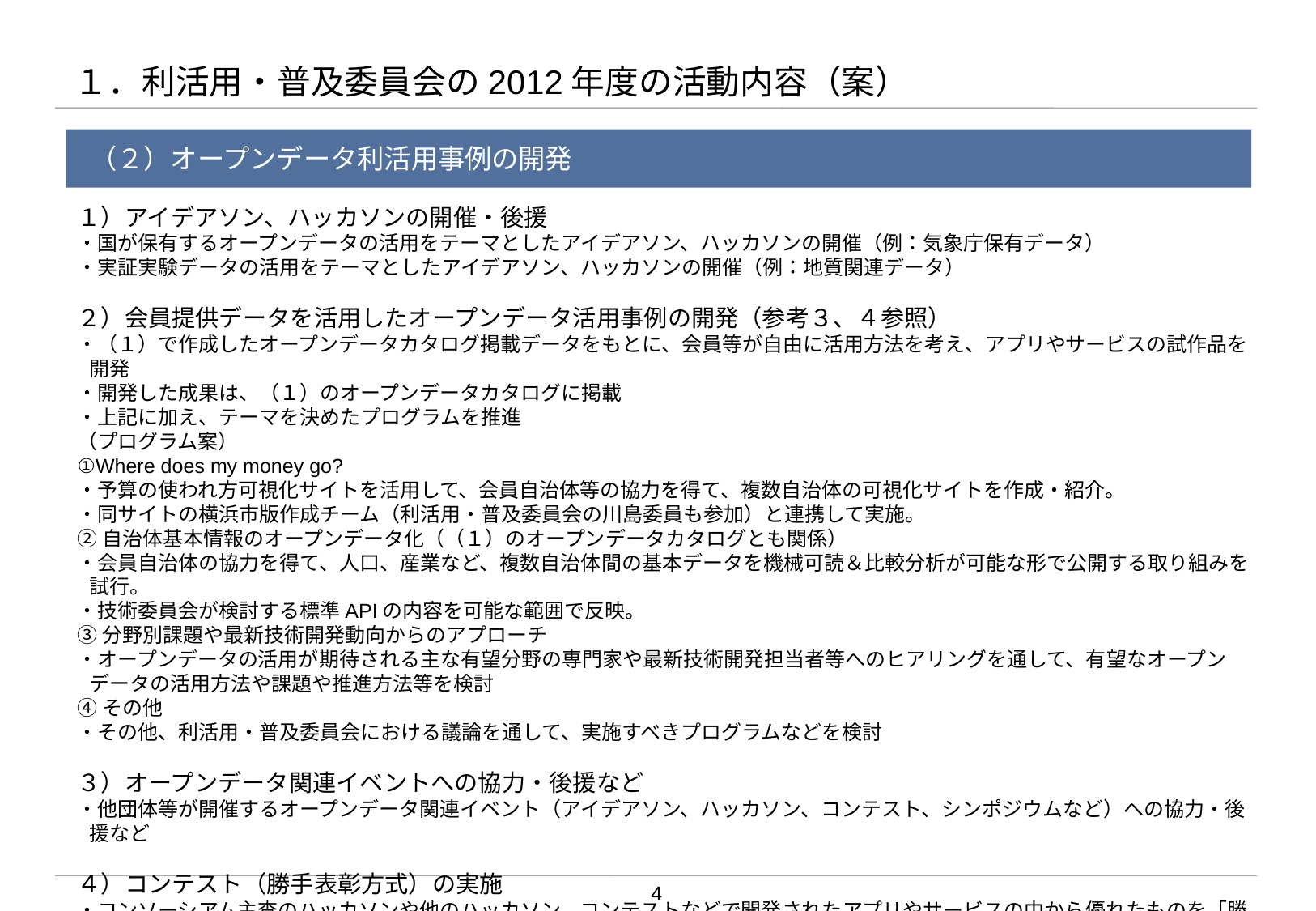

# １．利活用・普及委員会の2012年度の活動内容（案）
（２）オープンデータ利活用事例の開発
（２） オープンデータ利活用事例の開発

１）アイデアソン、ハッカソンの開催・後援
・国が保有するオープンデータの活用をテーマとしたアイデアソン、ハッカソンの開催（例：気象庁保有データ）
・実証実験データの活用をテーマとしたアイデアソン、ハッカソンの開催（例：地質関連データ）

２）会員提供データを活用したオープンデータ活用事例の開発（参考３、４参照）
・（１）で作成したオープンデータカタログ掲載データをもとに、会員等が自由に活用方法を考え、アプリやサービスの試作品を開発
・開発した成果は、（１）のオープンデータカタログに掲載
・上記に加え、テーマを決めたプログラムを推進
（プログラム案）
①Where does my money go?
・予算の使われ方可視化サイトを活用して、会員自治体等の協力を得て、複数自治体の可視化サイトを作成・紹介。
・同サイトの横浜市版作成チーム（利活用・普及委員会の川島委員も参加）と連携して実施。
②自治体基本情報のオープンデータ化（（１）のオープンデータカタログとも関係）
・会員自治体の協力を得て、人口、産業など、複数自治体間の基本データを機械可読＆比較分析が可能な形で公開する取り組みを試行。
・技術委員会が検討する標準APIの内容を可能な範囲で反映。
③分野別課題や最新技術開発動向からのアプローチ
・オープンデータの活用が期待される主な有望分野の専門家や最新技術開発担当者等へのヒアリングを通して、有望なオープンデータの活用方法や課題や推進方法等を検討
④その他
・その他、利活用・普及委員会における議論を通して、実施すべきプログラムなどを検討

３）オープンデータ関連イベントへの協力・後援など
・他団体等が開催するオープンデータ関連イベント（アイデアソン、ハッカソン、コンテスト、シンポジウムなど）への協力・後援など

４）コンテスト（勝手表彰方式）の実施
・コンソーシアム主査のハッカソンや他のハッカソン、コンテストなどで開発されたアプリやサービスの中から優れたものを「勝手表彰」
4